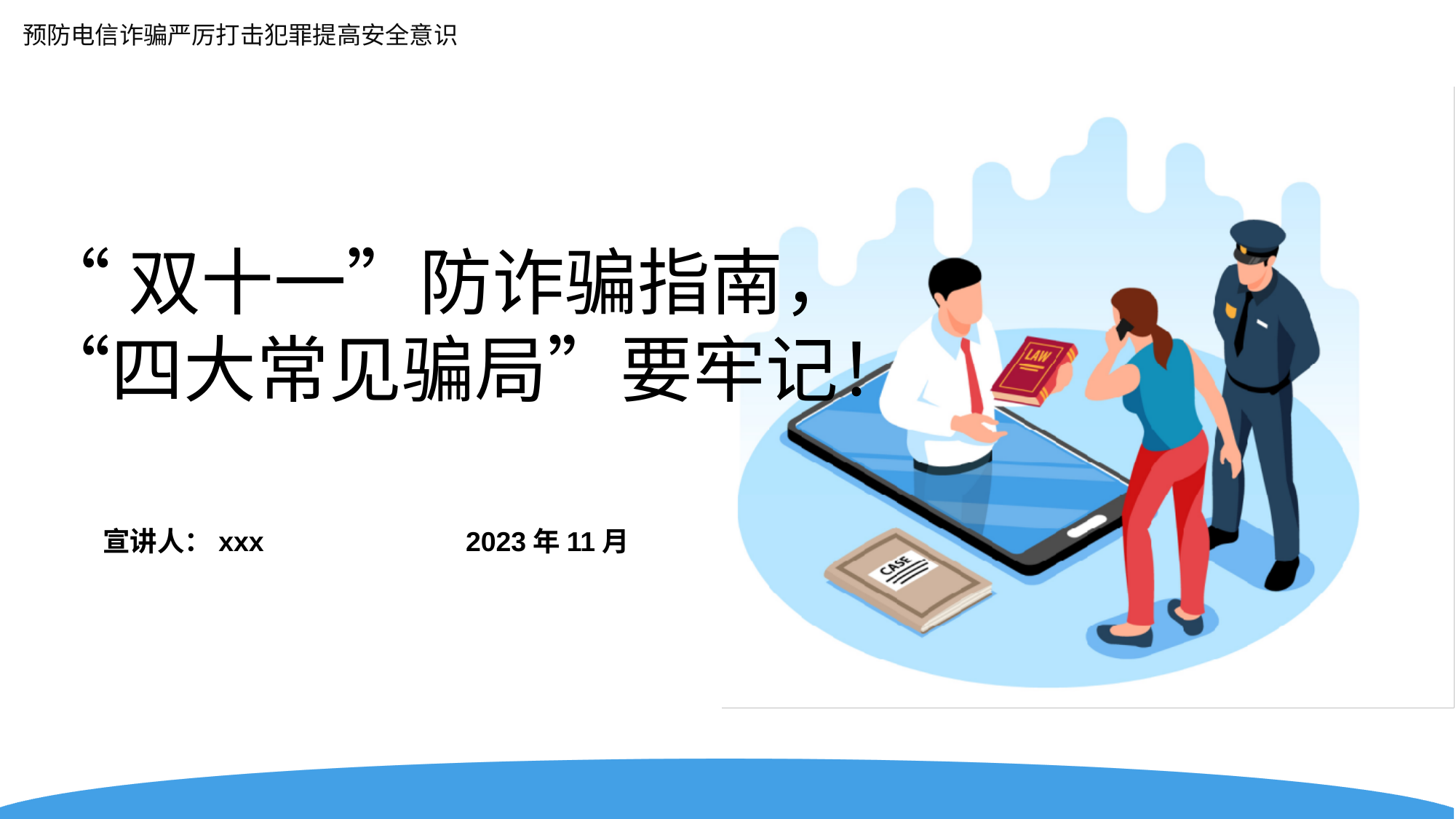

预防电信诈骗严厉打击犯罪提高安全意识
“双十一”防诈骗指南，“四大常见骗局”要牢记！
宣讲人：xxx
2023年11月